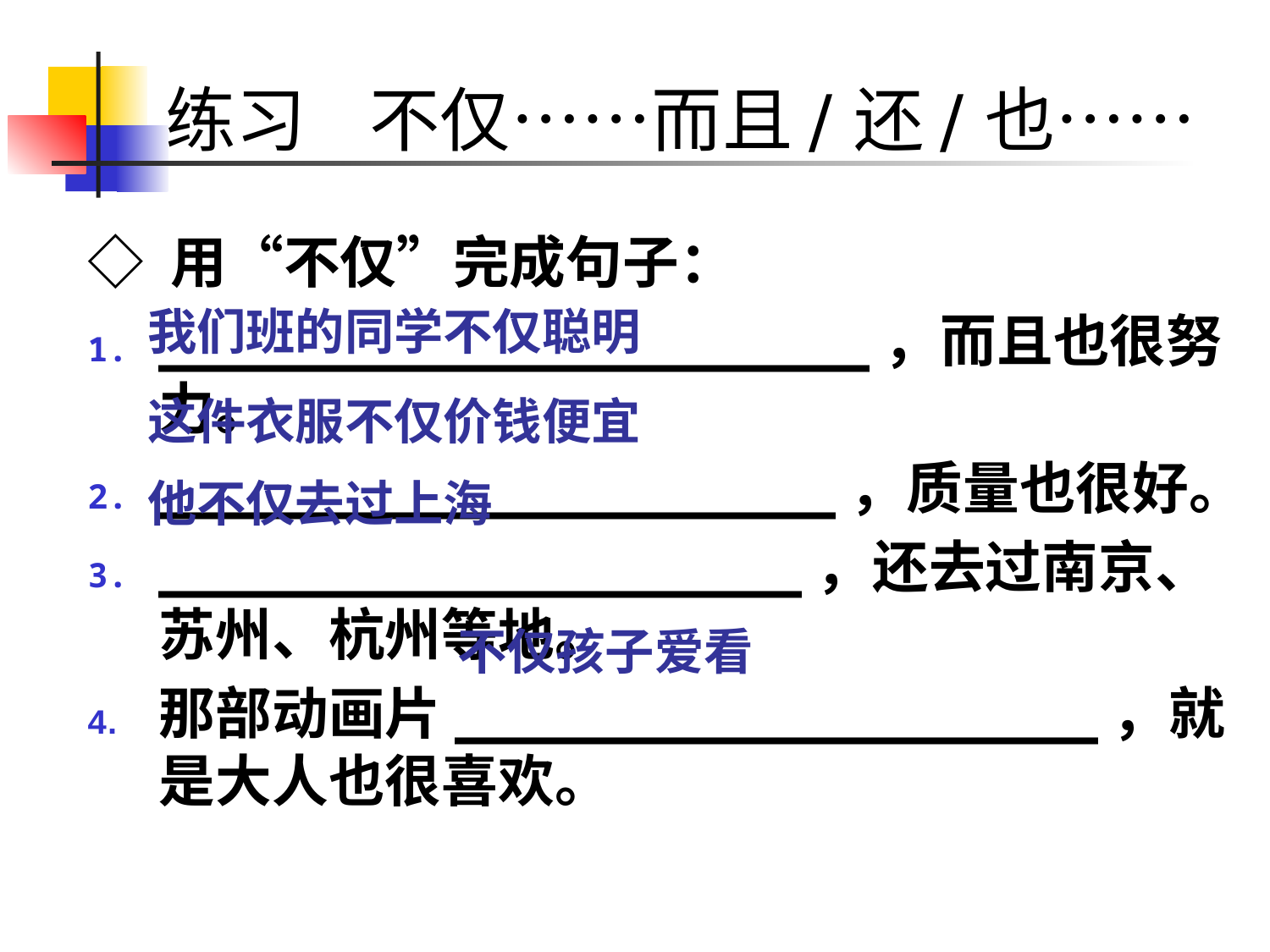

# 练习    不仅……而且/还/也……
◇ 用“不仅”完成句子：
_____________________，而且也很努力。
____________________，质量也很好。
___________________，还去过南京、苏州、杭州等地。
那部动画片___________________，就是大人也很喜欢。

我们班的同学不仅聪明
这件衣服不仅价钱便宜
他不仅去过上海
不仅孩子爱看